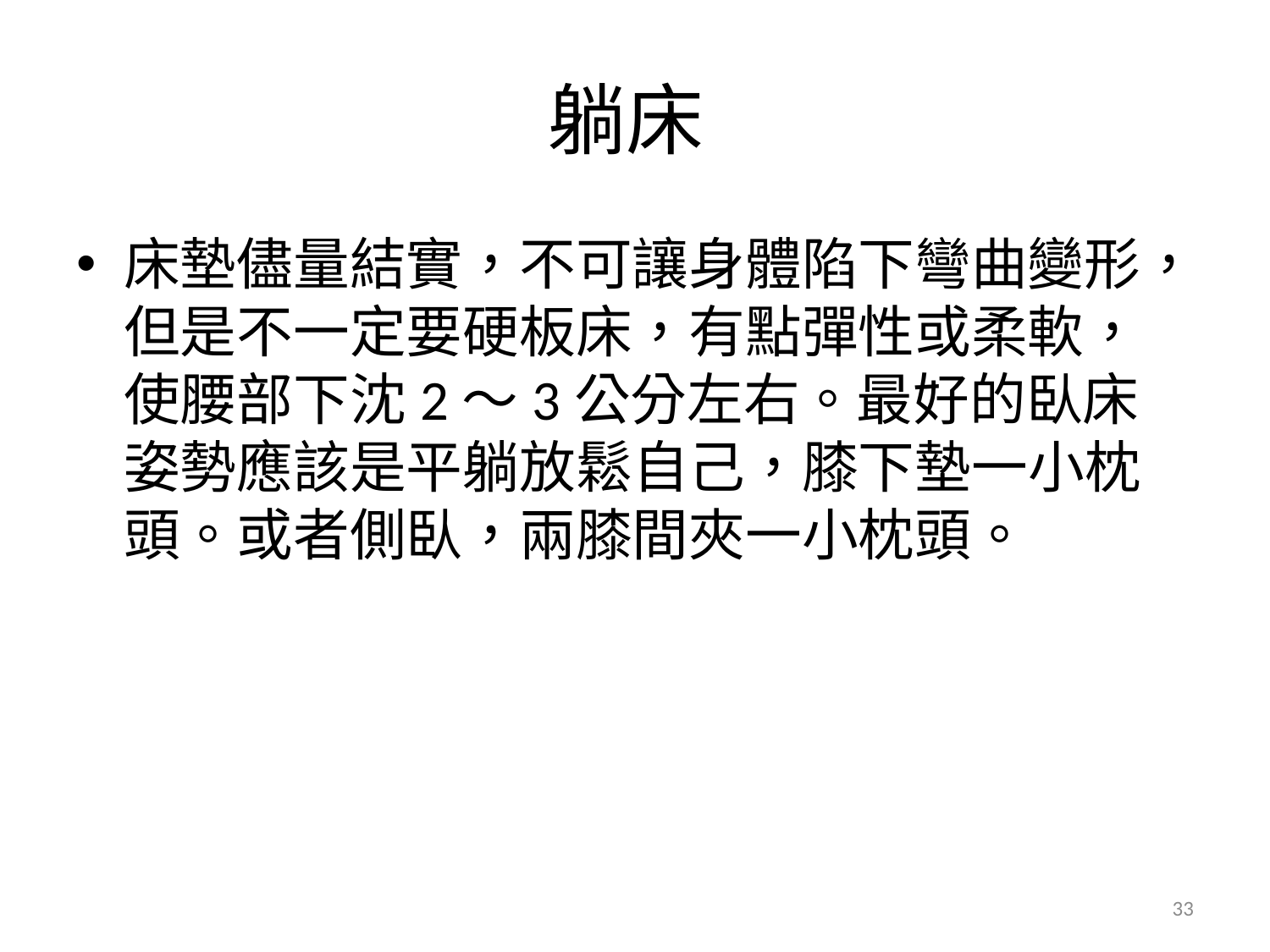

# 躺床
床墊儘量結實，不可讓身體陷下彎曲變形，但是不一定要硬板床，有點彈性或柔軟，使腰部下沈2～3公分左右。最好的臥床姿勢應該是平躺放鬆自己，膝下墊一小枕頭。或者側臥，兩膝間夾一小枕頭。
33